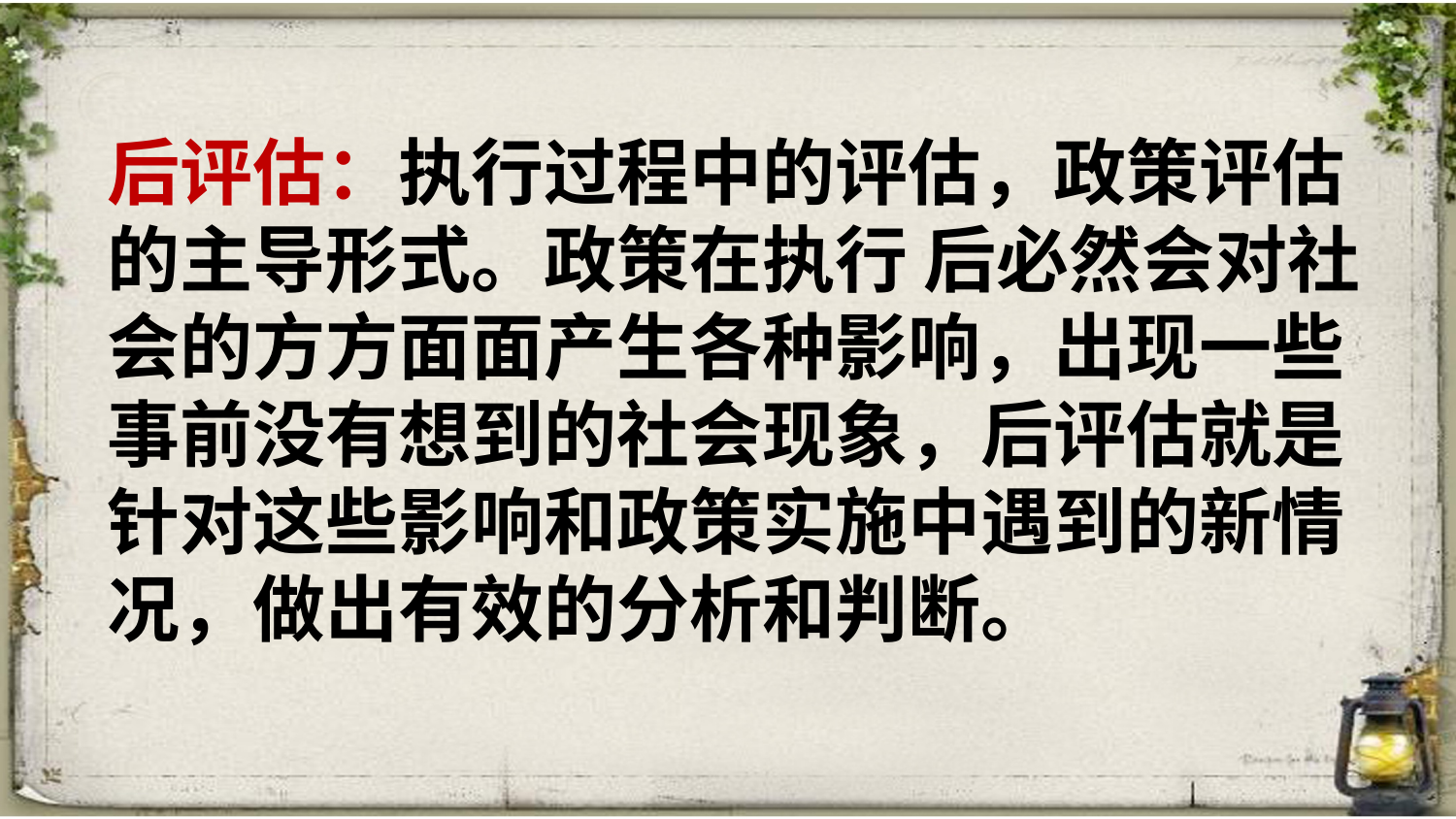

后评估：执行过程中的评估，政策评估的主导形式。政策在执行 后必然会对社会的方方面面产生各种影响，出现一些事前没有想到的社会现象，后评估就是针对这些影响和政策实施中遇到的新情况，做出有效的分析和判断。